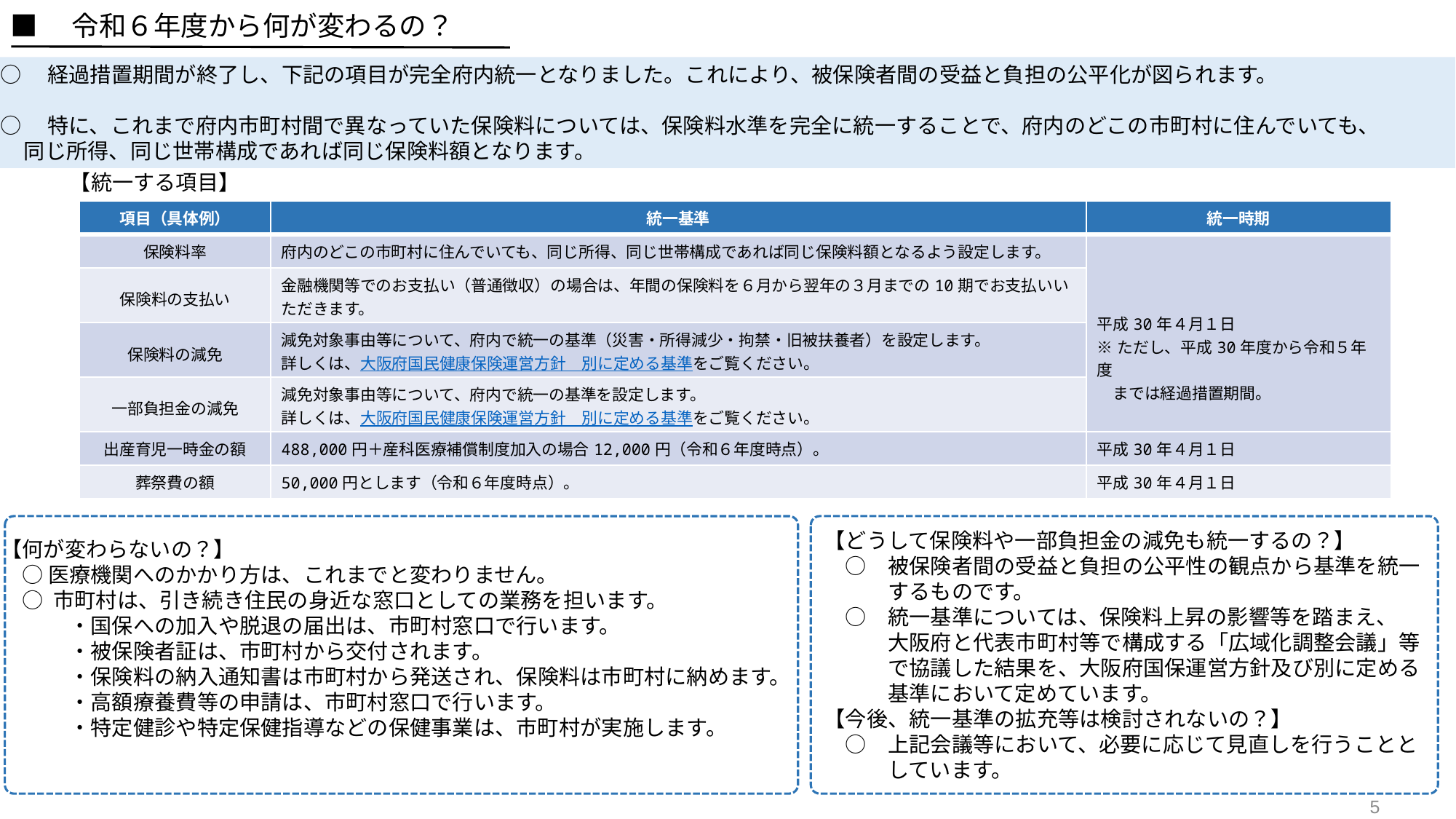

■　令和６年度から何が変わるの？
○　経過措置期間が終了し、下記の項目が完全府内統一となりました。これにより、被保険者間の受益と負担の公平化が図られます。

○　特に、これまで府内市町村間で異なっていた保険料については、保険料水準を完全に統一することで、府内のどこの市町村に住んでいても、
    同じ所得、同じ世帯構成であれば同じ保険料額となります。
【統一する項目】
| 項目（具体例） | 統一基準 | 統一時期 |
| --- | --- | --- |
| 保険料率 | 府内のどこの市町村に住んでいても、同じ所得、同じ世帯構成であれば同じ保険料額となるよう設定します。 | 平成30年４月１日 ※ただし、平成30年度から令和５年度 　までは経過措置期間。 |
| 保険料の支払い | 金融機関等でのお支払い（普通徴収）の場合は、年間の保険料を６月から翌年の３月までの10期でお支払いいただきます。 |  |
| 保険料の減免 | 減免対象事由等について、府内で統一の基準（災害・所得減少・拘禁・旧被扶養者）を設定します。 詳しくは、大阪府国民健康保険運営方針　別に定める基準をご覧ください。 |  |
| 一部負担金の減免 | 減免対象事由等について、府内で統一の基準を設定します。 詳しくは、大阪府国民健康保険運営方針　別に定める基準をご覧ください。 |  |
| 出産育児一時金の額 | 488,000円＋産科医療補償制度加入の場合12,000円（令和６年度時点）。 | 平成30年４月１日 |
| 葬祭費の額 | 50,000円とします（令和６年度時点）。 | 平成30年４月１日 |

【どうして保険料や一部負担金の減免も統一するの？】
　○　被保険者間の受益と負担の公平性の観点から基準を統一
　　　するものです。
　○　統一基準については、保険料上昇の影響等を踏まえ、
　　　大阪府と代表市町村等で構成する「広域化調整会議」等
　　　で協議した結果を、大阪府国保運営方針及び別に定める
　　　基準において定めています。
【今後、統一基準の拡充等は検討されないの？】
　○　上記会議等において、必要に応じて見直しを行うことと
　　　しています。
【何が変わらないの？】
　○ 医療機関へのかかり方は、これまでと変わりません。
	○ 市町村は、引き続き住民の身近な窓口としての業務を担います。
　　　 ・国保への加入や脱退の届出は、市町村窓口で行います。
　　　 ・被保険者証は、市町村から交付されます。
　　　 ・保険料の納入通知書は市町村から発送され、保険料は市町村に納めます。
　　　 ・高額療養費等の申請は、市町村窓口で行います。
　　　 ・特定健診や特定保健指導などの保健事業は、市町村が実施します。

5